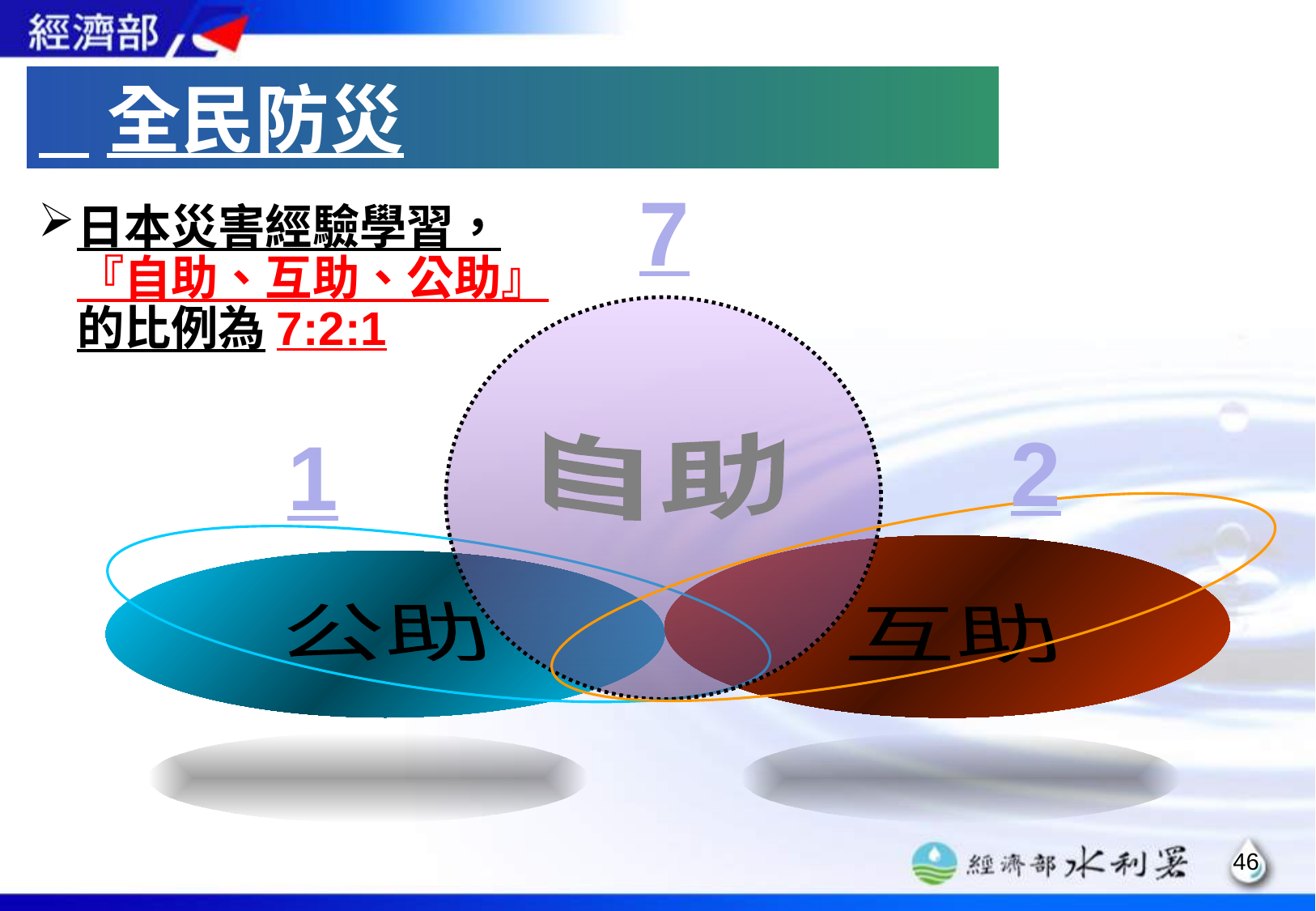

全民防災
7
日本災害經驗學習，『自助、互助、公助』的比例為7:2:1

2
1
自助

公助
互助

46